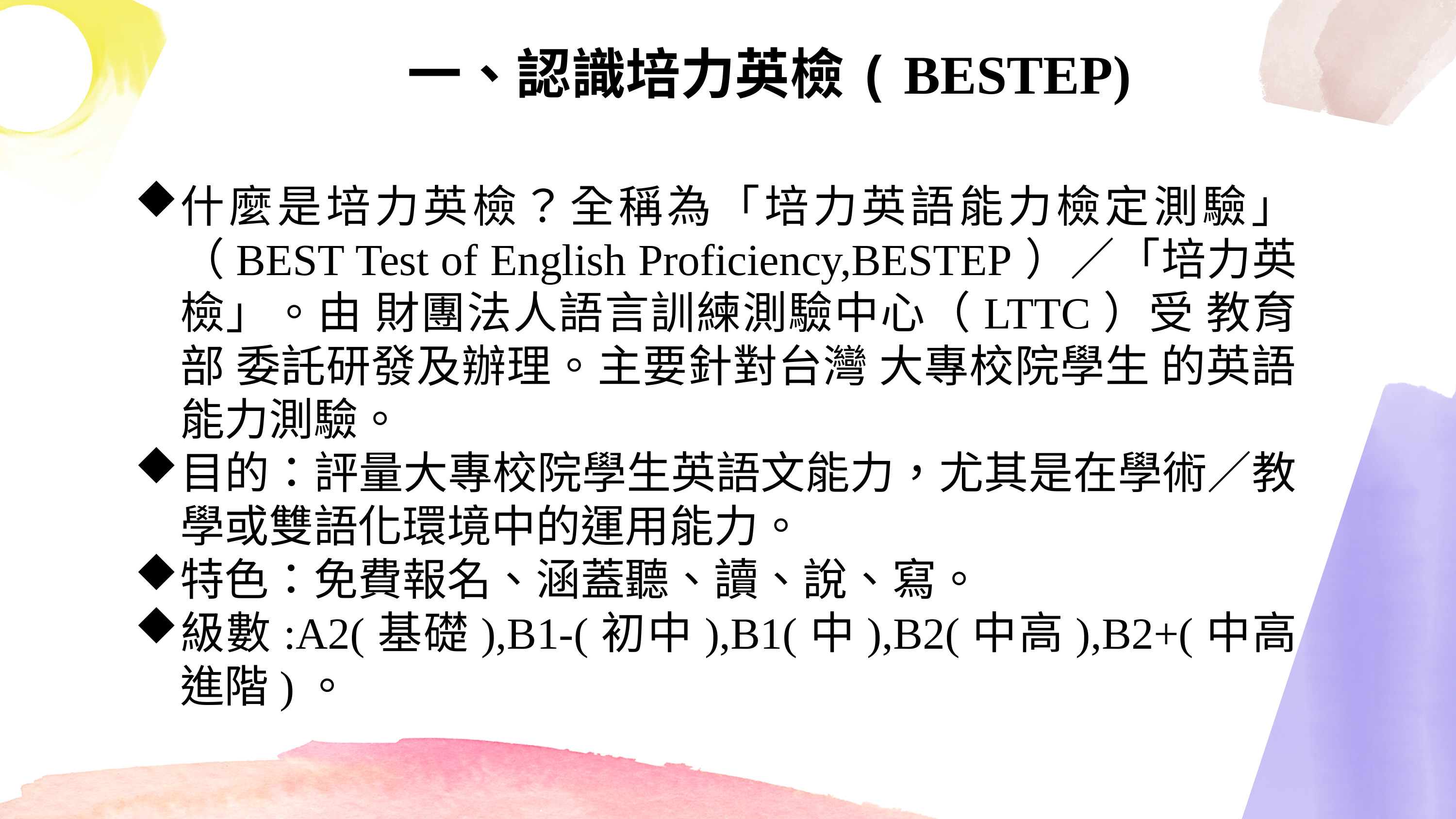

一、認識培力英檢( BESTEP)

什麼是培力英檢？全稱為「培力英語能力檢定測驗」（BEST Test of English Proficiency,BESTEP）／「培力英檢」。由 財團法人語言訓練測驗中心（LTTC）受 教育部 委託研發及辦理。主要針對台灣 大專校院學生 的英語能力測驗。
目的：評量大專校院學生英語文能力，尤其是在學術／教學或雙語化環境中的運用能力。
特色：免費報名、涵蓋聽、讀、說、寫。
級數:A2(基礎),B1-(初中),B1(中),B2(中高),B2+(中高進階)。